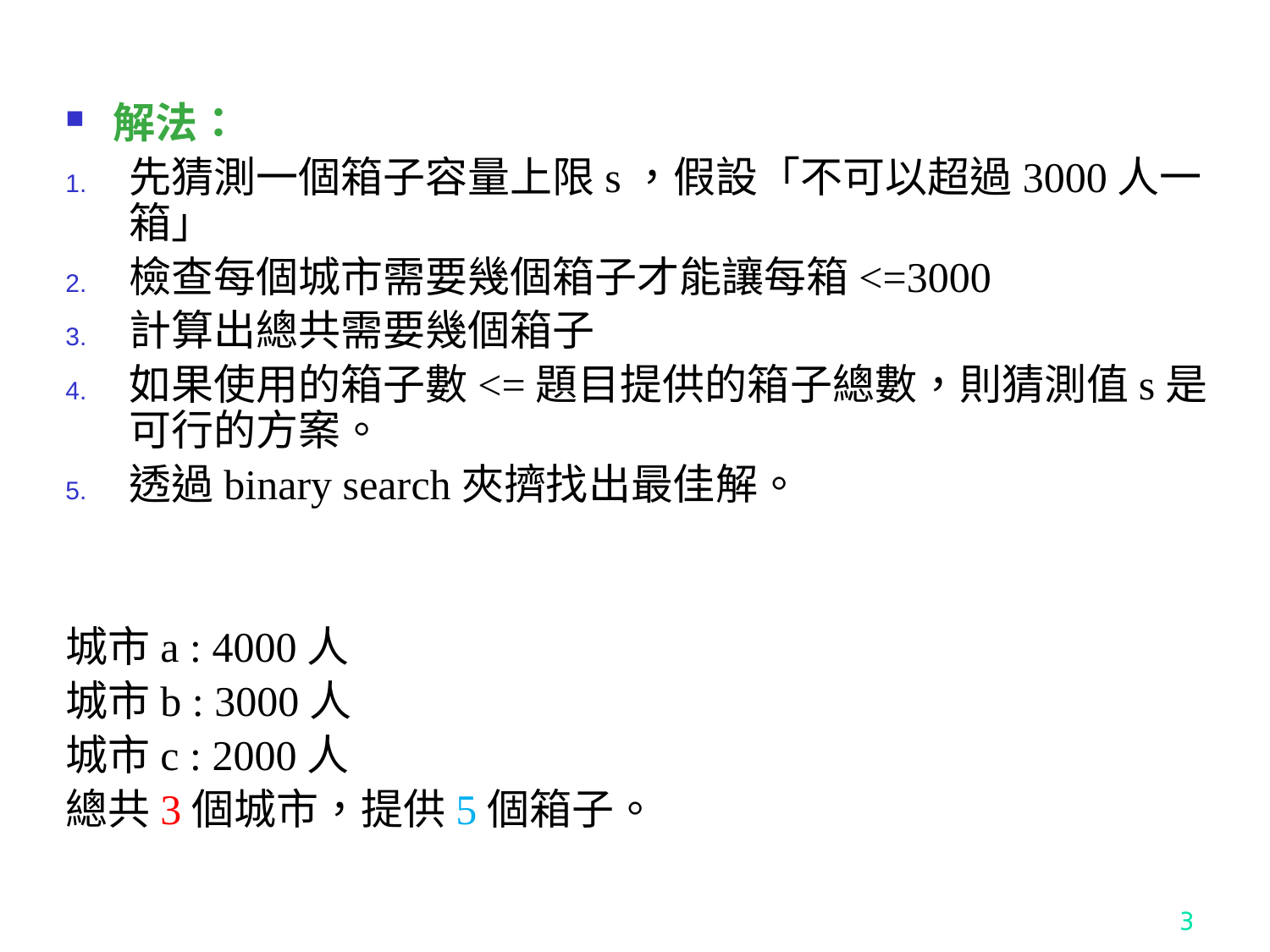

解法：
先猜測一個箱子容量上限s，假設「不可以超過3000人一箱」
檢查每個城市需要幾個箱子才能讓每箱<=3000
計算出總共需要幾個箱子
如果使用的箱子數<=題目提供的箱子總數，則猜測值s是可行的方案。
透過binary search夾擠找出最佳解。

城市a : 4000人
城市b : 3000人
城市c : 2000人
總共3個城市，提供5個箱子。

3